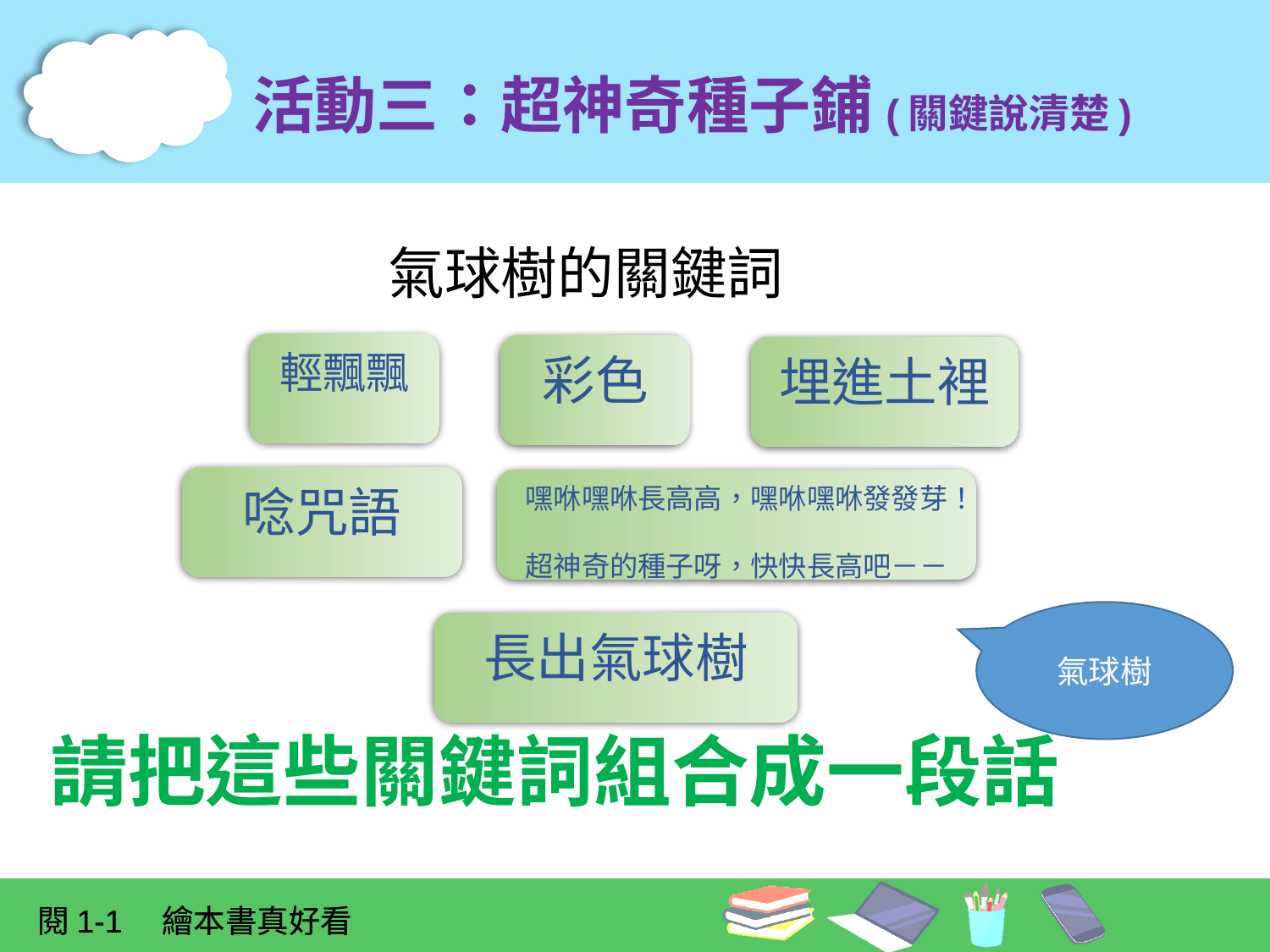

活動三：超神奇種子鋪(關鍵說清楚)
氣球樹的關鍵詞
埋進土裡
嘿咻嘿咻長高高，嘿咻嘿咻發發芽！
超神奇的種子呀，快快長高吧－－
輕飄飄
彩色
唸咒語
長出氣球樹
氣球樹
請把這些關鍵詞組合成一段話